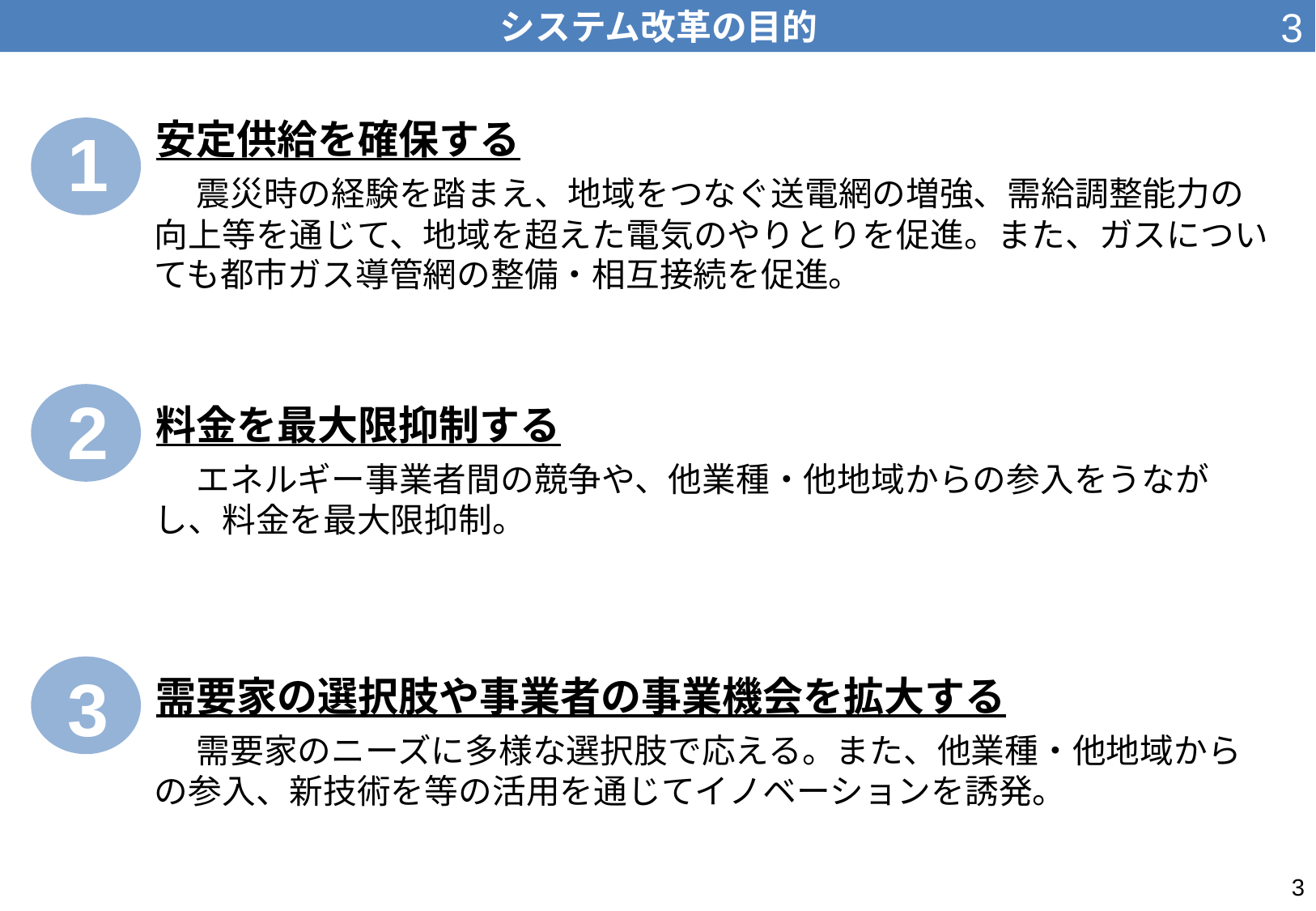

3
システム改革の目的
安定供給を確保する
　　　震災時の経験を踏まえ、地域をつなぐ送電網の増強、需給調整能力の向上等を通じて、地域を超えた電気のやりとりを促進。また、ガスについても都市ガス導管網の整備・相互接続を促進。
1

料金を最大限抑制する
　　　エネルギー事業者間の競争や、他業種・他地域からの参入をうながし、料金を最大限抑制。
2

需要家の選択肢や事業者の事業機会を拡大する
　　　需要家のニーズに多様な選択肢で応える。また、他業種・他地域からの参入、新技術を等の活用を通じてイノベーションを誘発。
3

3